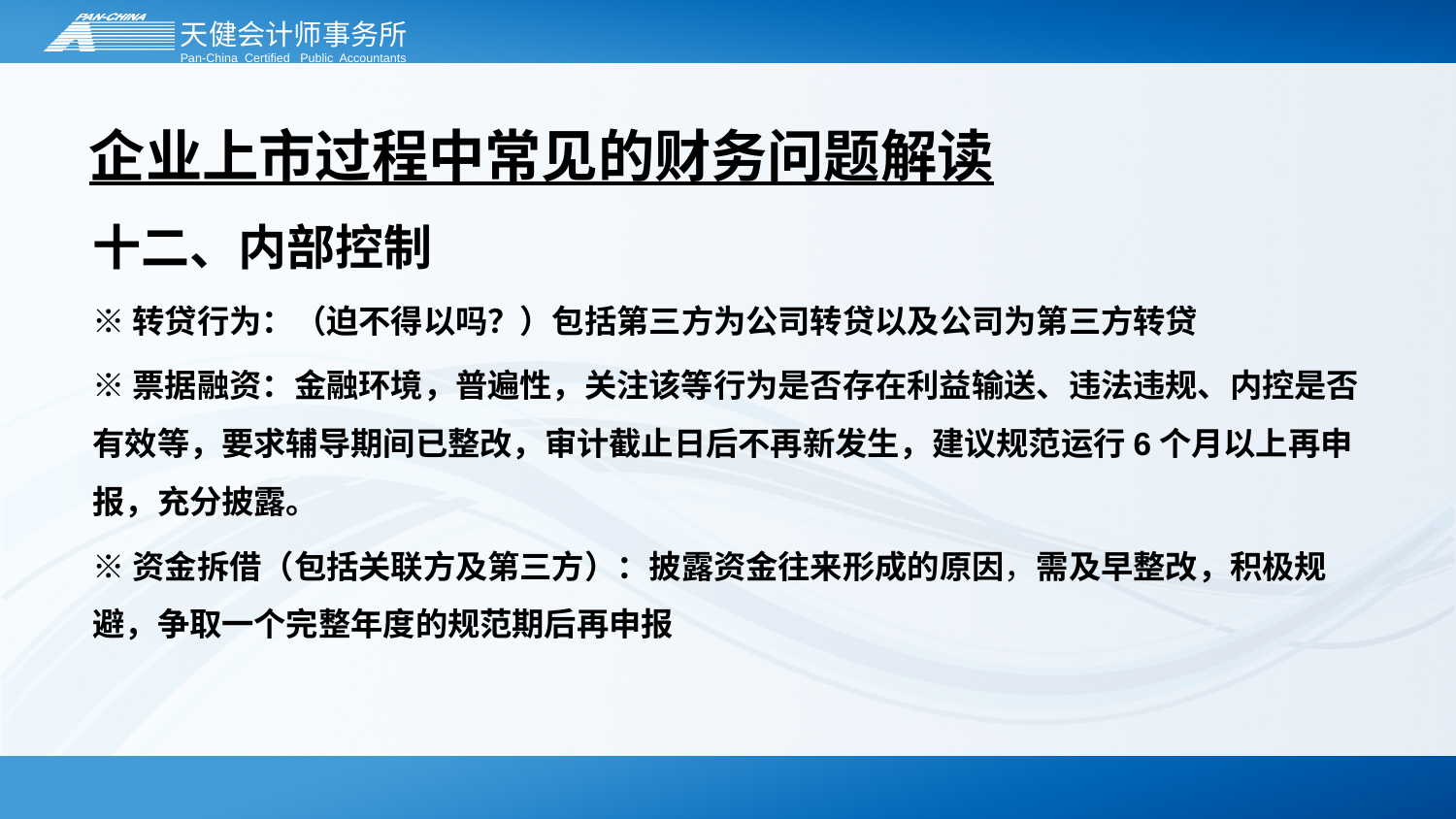

# 企业上市过程中常见的财务问题解读
十二、内部控制
※转贷行为：（迫不得以吗？）包括第三方为公司转贷以及公司为第三方转贷
※票据融资：金融环境，普遍性，关注该等行为是否存在利益输送、违法违规、内控是否有效等，要求辅导期间已整改，审计截止日后不再新发生，建议规范运行6个月以上再申报，充分披露。
※资金拆借（包括关联方及第三方）：披露资金往来形成的原因，需及早整改，积极规避，争取一个完整年度的规范期后再申报
25